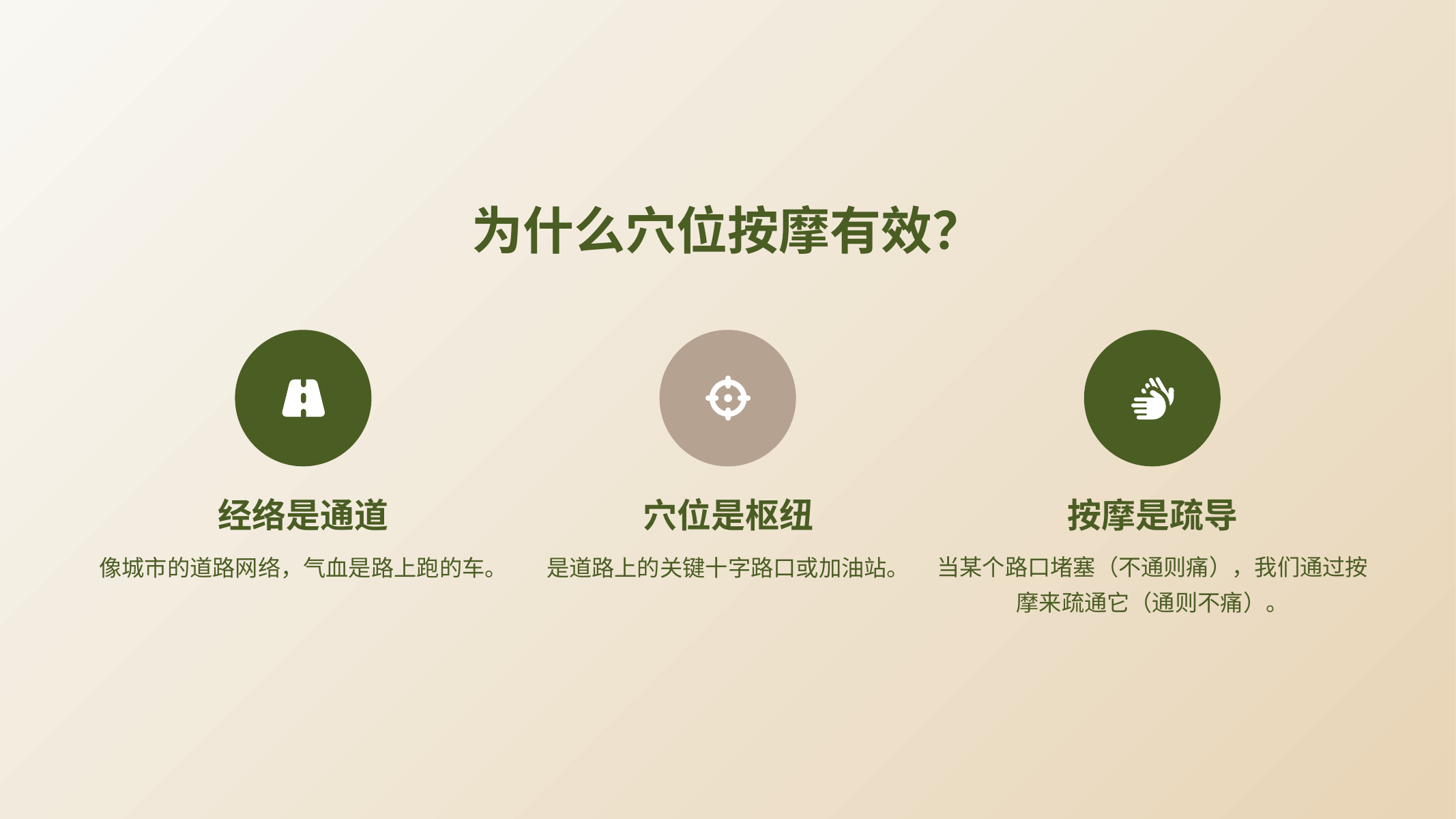

为什么穴位按摩有效？

经络是通道
穴位是枢纽
按摩是疏导
像城市的道路网络，气血是路上跑的车。
是道路上的关键十字路口或加油站。
当某个路口堵塞（不通则痛），我们通过按摩来疏通它（通则不痛）。